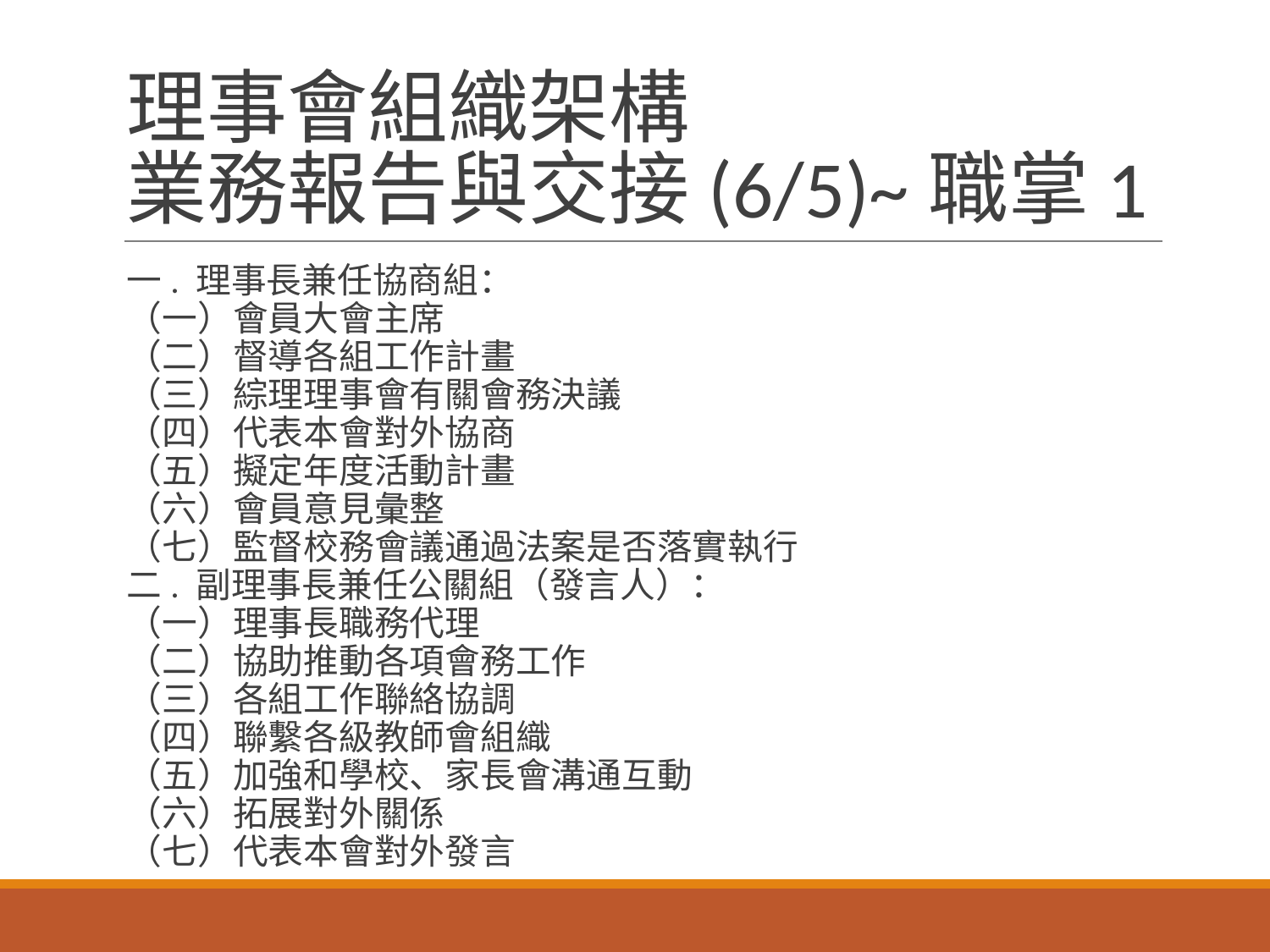

# 理事會組織架構 業務報告與交接(6/5)~職掌1
一. 理事長兼任協商組：
（一）會員大會主席
（二）督導各組工作計畫
（三）綜理理事會有關會務決議
（四）代表本會對外協商
（五）擬定年度活動計畫
（六）會員意見彙整
（七）監督校務會議通過法案是否落實執行
二. 副理事長兼任公關組（發言人）： 
（一）理事長職務代理
（二）協助推動各項會務工作
（三）各組工作聯絡協調
（四）聯繫各級教師會組織
（五）加強和學校、家長會溝通互動
（六）拓展對外關係
（七）代表本會對外發言